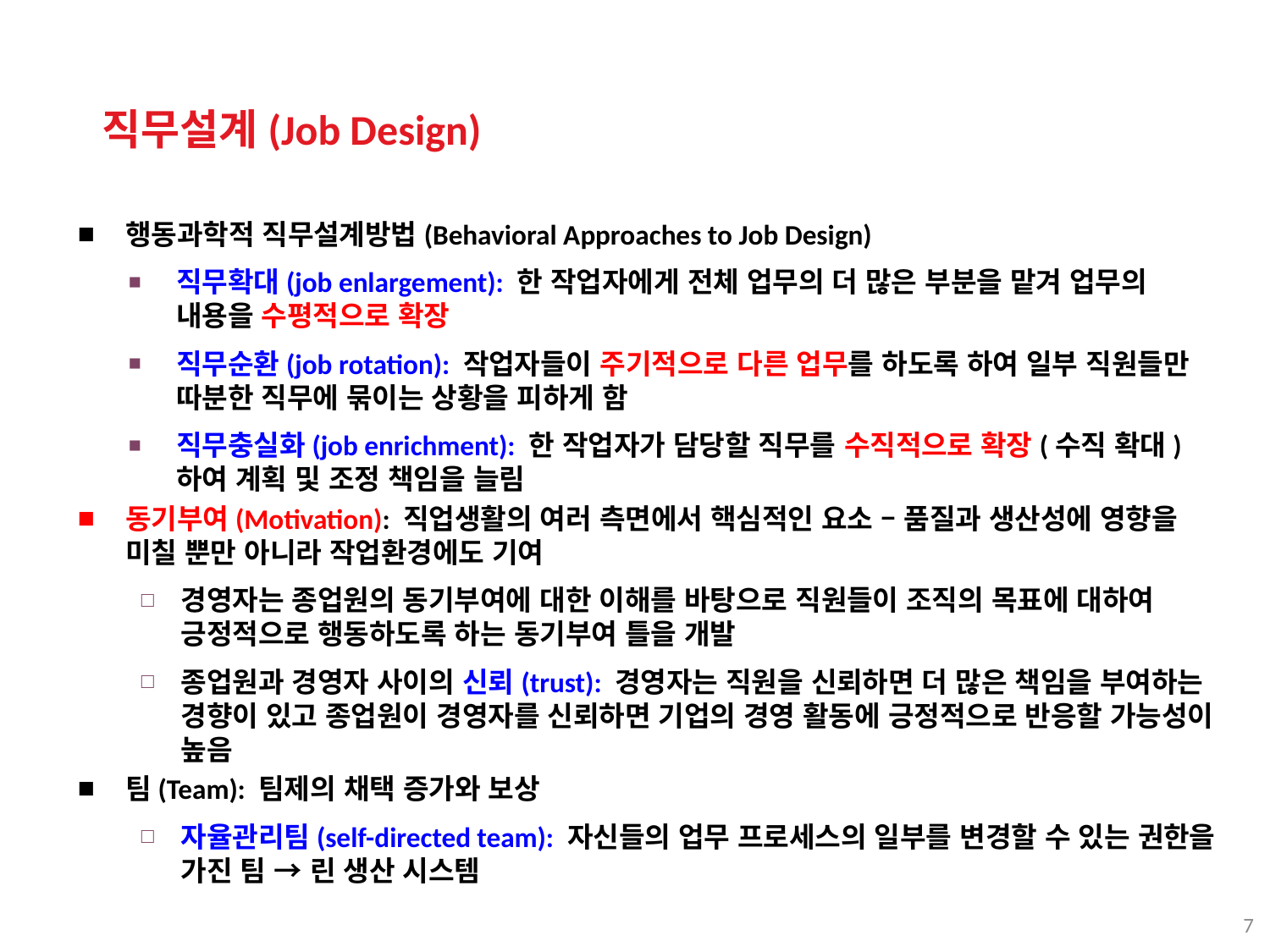

직무설계(Job Design)
행동과학적 직무설계방법(Behavioral Approaches to Job Design)
직무확대(job enlargement): 한 작업자에게 전체 업무의 더 많은 부분을 맡겨 업무의 내용을 수평적으로 확장
직무순환(job rotation): 작업자들이 주기적으로 다른 업무를 하도록 하여 일부 직원들만 따분한 직무에 묶이는 상황을 피하게 함
직무충실화(job enrichment): 한 작업자가 담당할 직무를 수직적으로 확장(수직 확대)하여 계획 및 조정 책임을 늘림
동기부여(Motivation): 직업생활의 여러 측면에서 핵심적인 요소 – 품질과 생산성에 영향을 미칠 뿐만 아니라 작업환경에도 기여
경영자는 종업원의 동기부여에 대한 이해를 바탕으로 직원들이 조직의 목표에 대하여 긍정적으로 행동하도록 하는 동기부여 틀을 개발
종업원과 경영자 사이의 신뢰(trust): 경영자는 직원을 신뢰하면 더 많은 책임을 부여하는 경향이 있고 종업원이 경영자를 신뢰하면 기업의 경영 활동에 긍정적으로 반응할 가능성이 높음
팀(Team): 팀제의 채택 증가와 보상
자율관리팀(self-directed team): 자신들의 업무 프로세스의 일부를 변경할 수 있는 권한을 가진 팀 → 린 생산 시스템
7